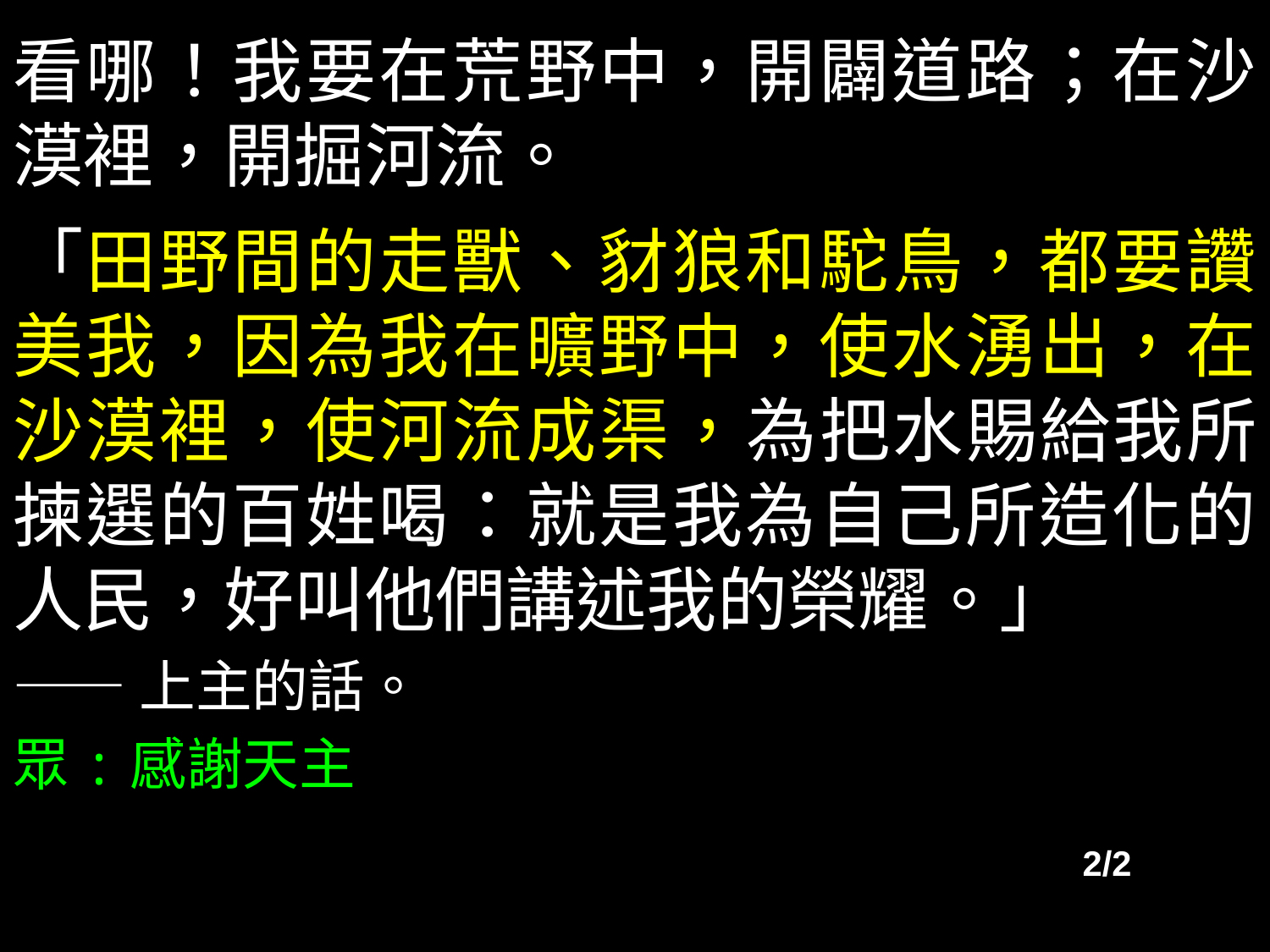

看哪！我要在荒野中，開闢道路；在沙漠裡，開掘河流。
「田野間的走獸、豺狼和駝鳥，都要讚美我，因為我在曠野中，使水湧出，在沙漠裡，使河流成渠，為把水賜給我所揀選的百姓喝：就是我為自己所造化的人民，好叫他們講述我的榮耀。」
——上主的話。
眾:感謝天主

2/2